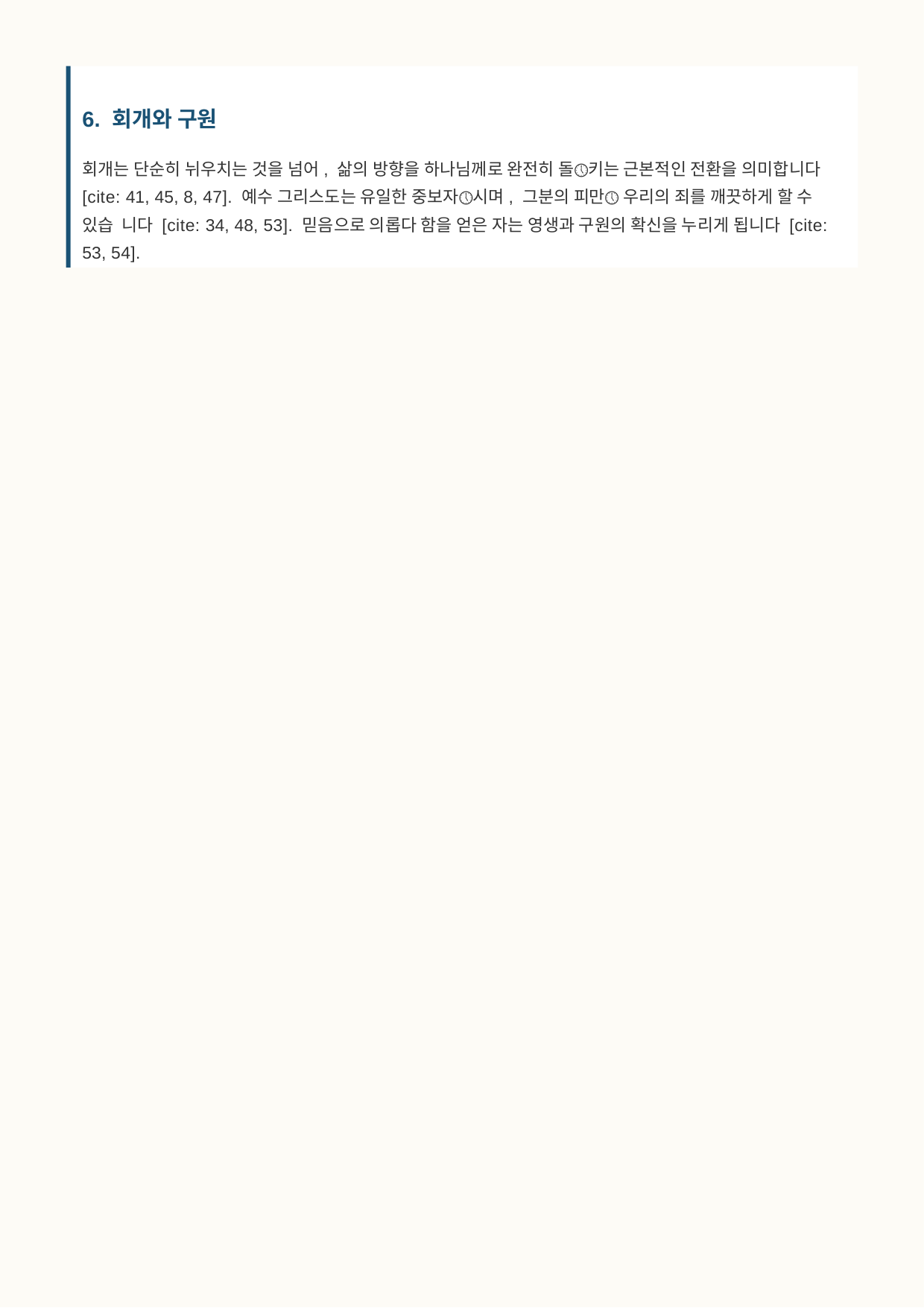

6. 회개와 구원
회개는 단순히 뉘우치는 것을 넘어, 삶의 방향을 하나님께로 완전히 돌🕔키는 근본적인 전환을 의미합니다  [cite: 41, 45, 8, 47]. 예수 그리스도는 유일한 중보자🕔시며, 그분의 피만🕔 우리의 죄를 깨끗하게 할 수 있습  니다 [cite: 34, 48, 53]. 믿음으로 의롭다 함을 얻은 자는 영생과 구원의 확신을 누리게 됩니다 [cite: 53, 54].